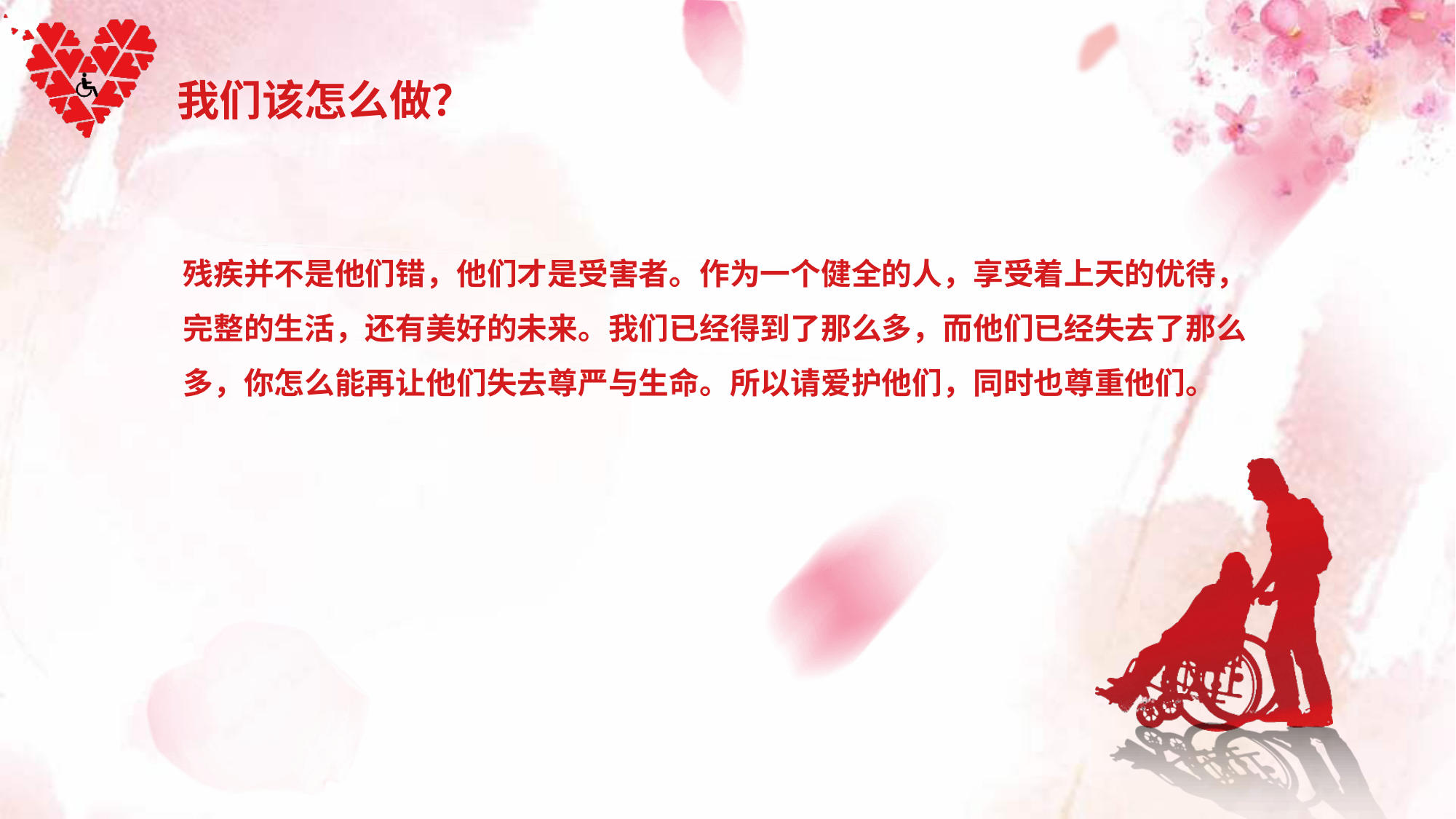

我们该怎么做？
残疾并不是他们错，他们才是受害者。作为一个健全的人，享受着上天的优待，完整的生活，还有美好的未来。我们已经得到了那么多，而他们已经失去了那么多，你怎么能再让他们失去尊严与生命。所以请爱护他们，同时也尊重他们。